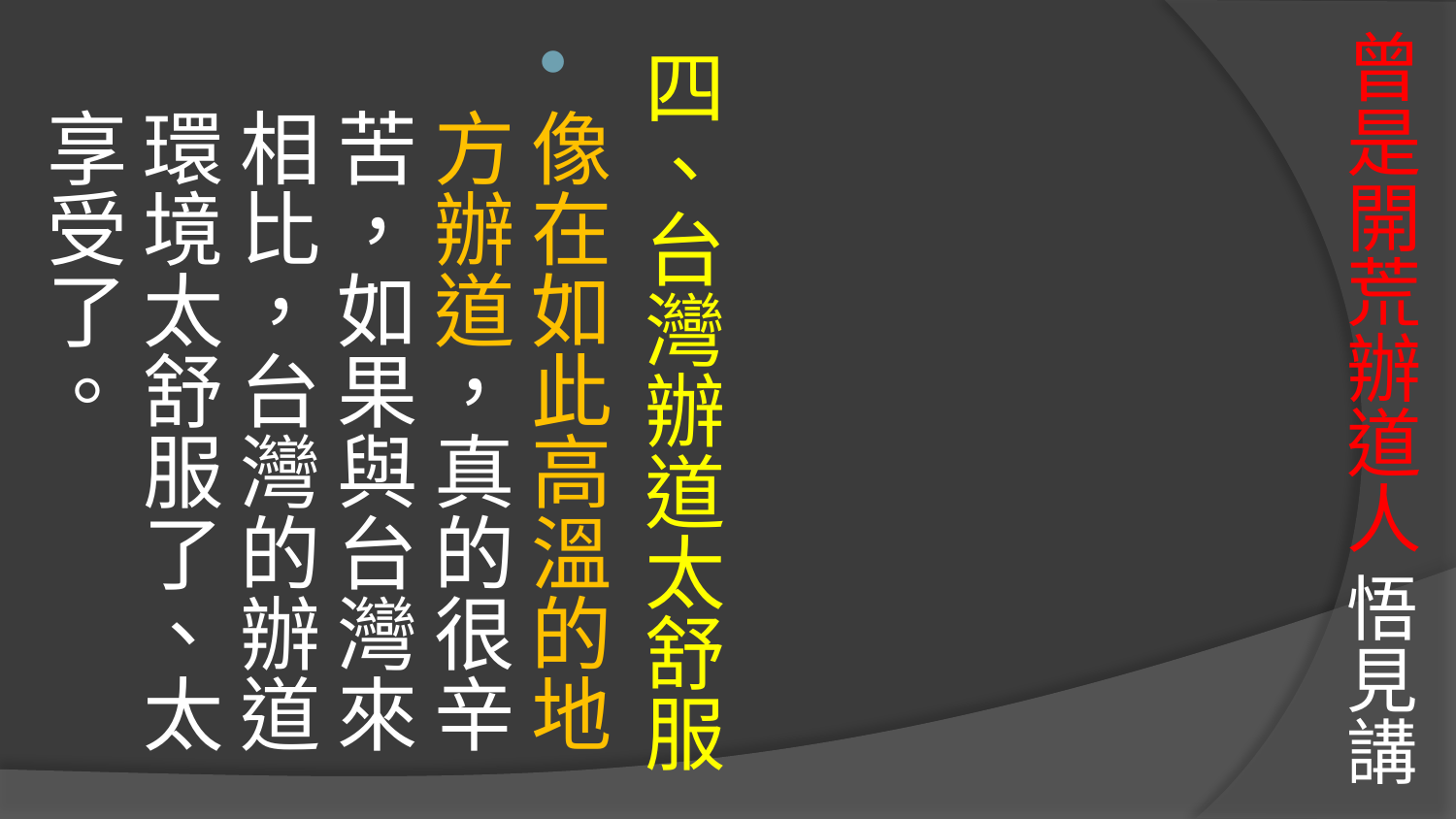

# 曾是開荒辦道人 悟見講
四、台灣辦道太舒服
像在如此高溫的地方辦道，真的很辛苦，如果與台灣來相比，台灣的辦道環境太舒服了、太享受了。